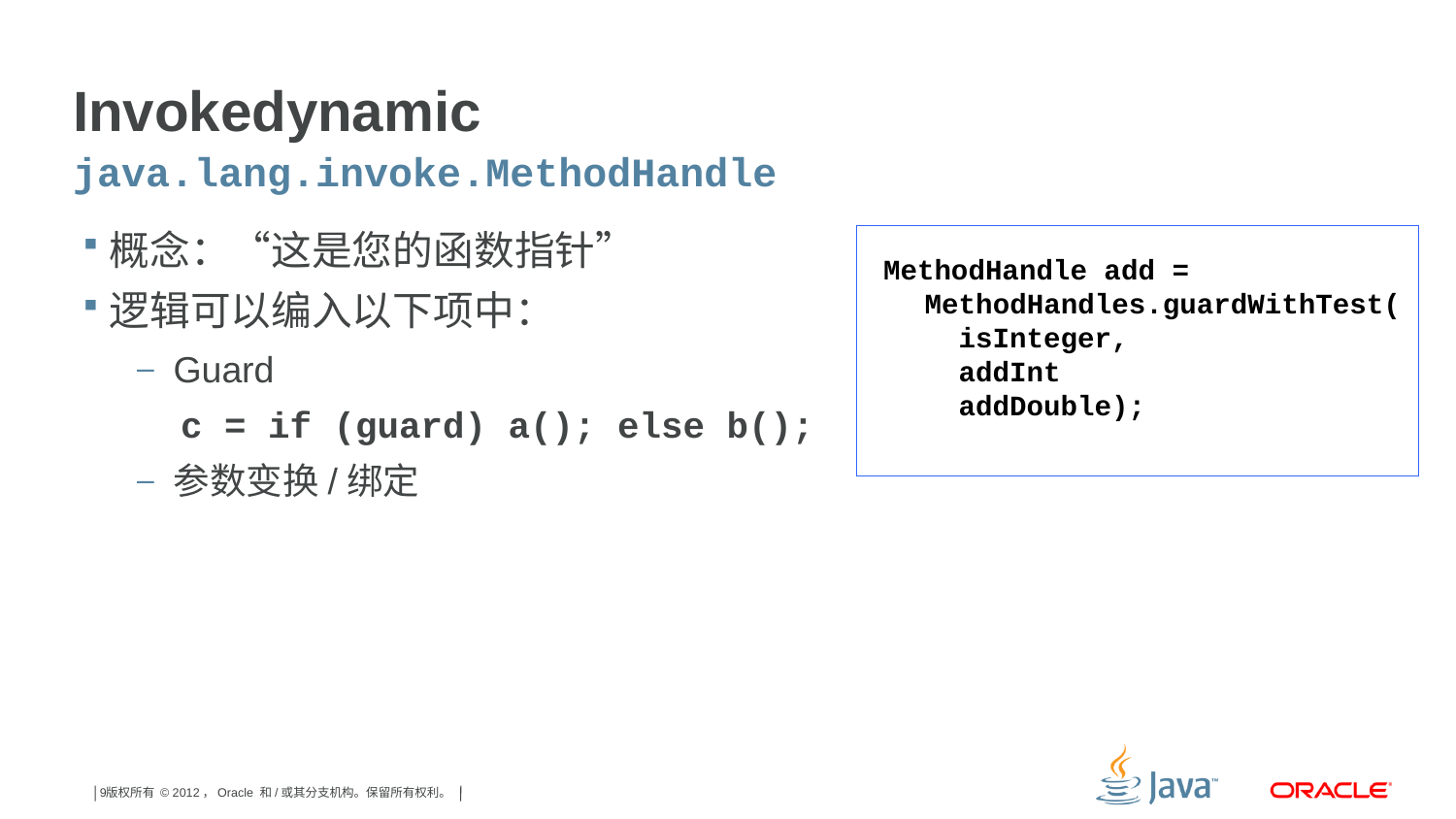

# Invokedynamic
java.lang.invoke.MethodHandle
概念：“这是您的函数指针”
逻辑可以编入以下项中：
Guard
  c = if (guard) a(); else b();
参数变换/绑定

  MethodHandle add =
    MethodHandles.guardWithTest(
      isInteger,
      addInt
      addDouble);